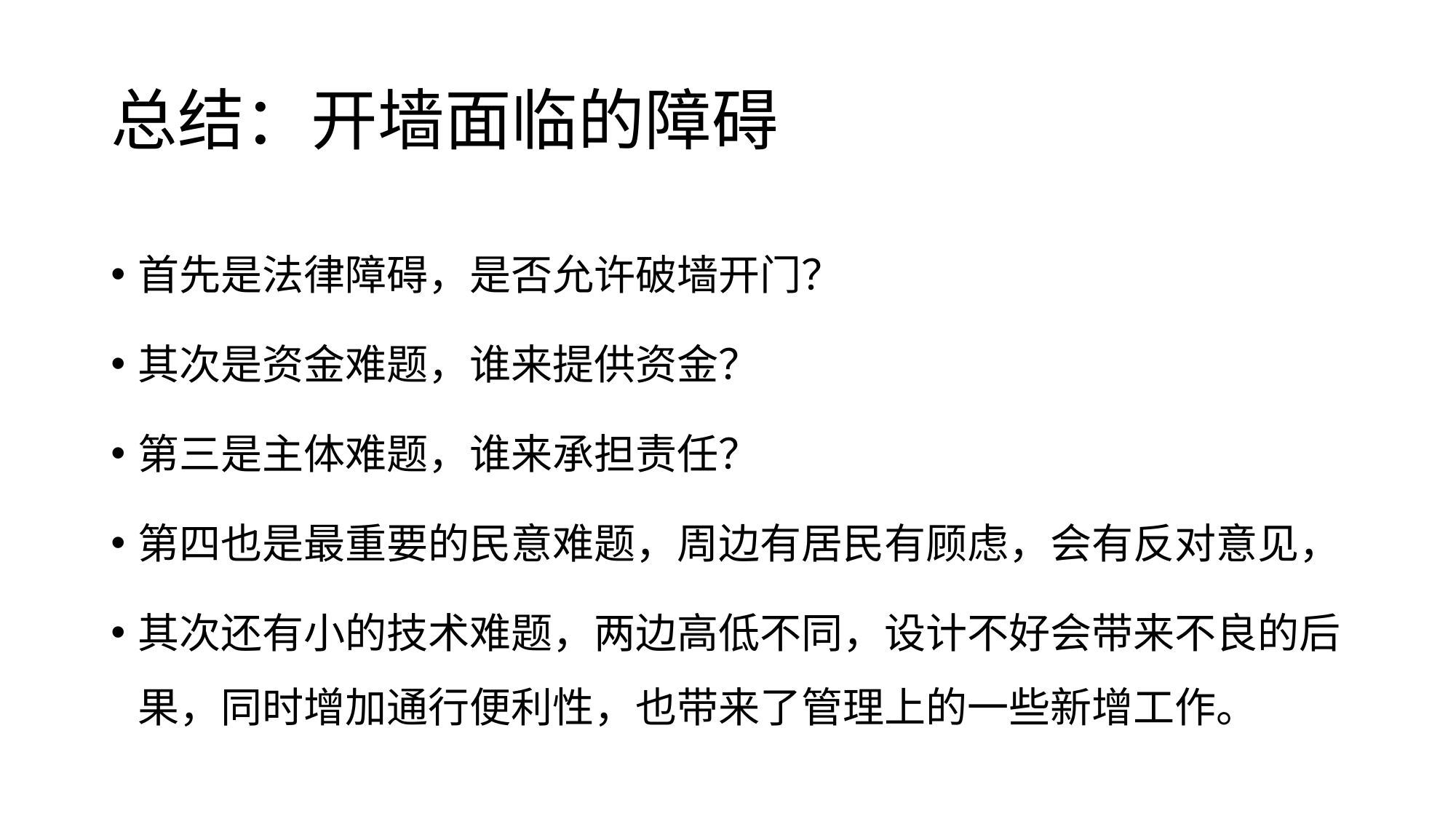

# 总结：开墙面临的障碍
首先是法律障碍，是否允许破墙开门？
其次是资金难题，谁来提供资金？
第三是主体难题，谁来承担责任？
第四也是最重要的民意难题，周边有居民有顾虑，会有反对意见，
其次还有小的技术难题，两边高低不同，设计不好会带来不良的后果，同时增加通行便利性，也带来了管理上的一些新增工作。